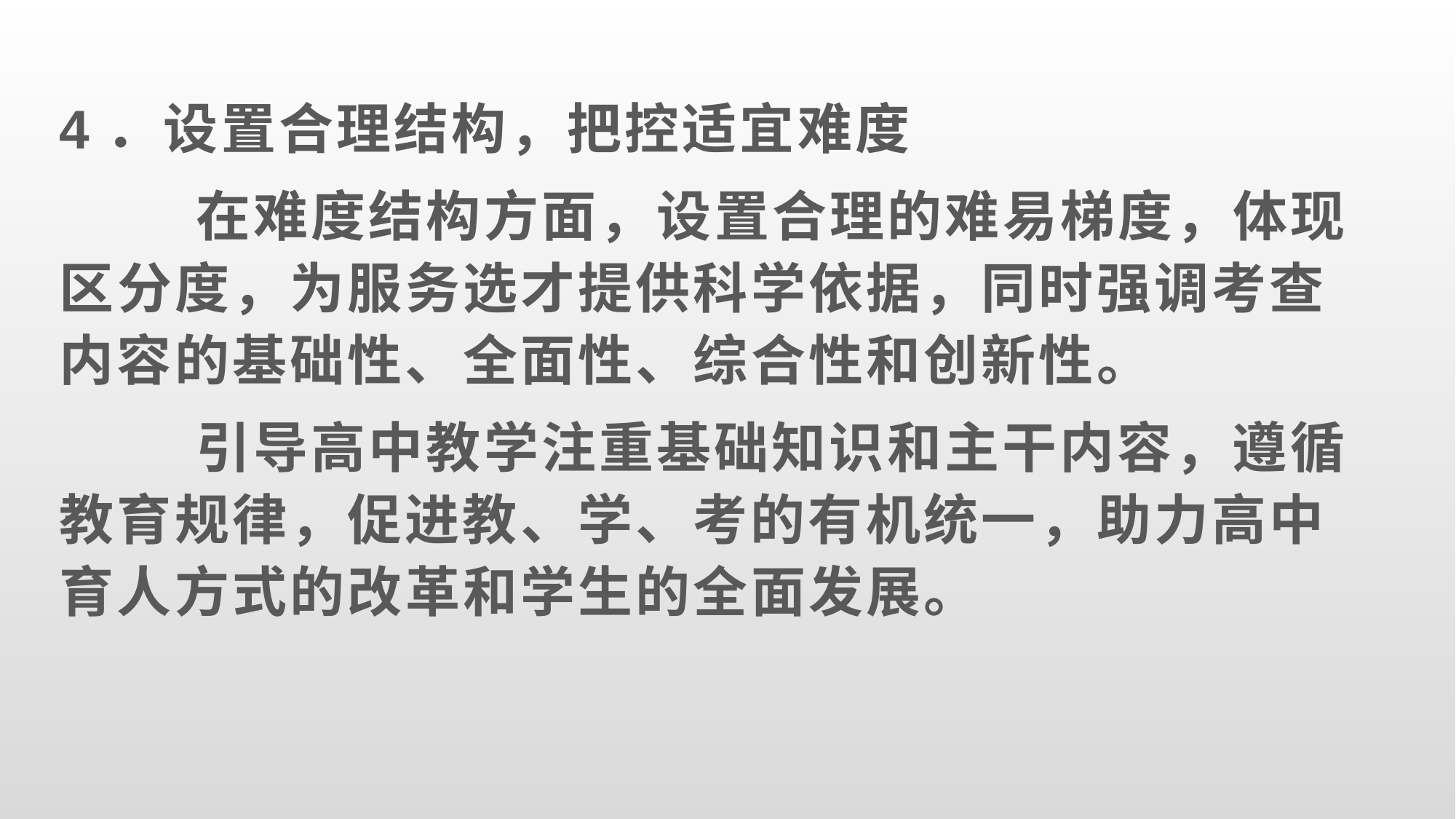

4．设置合理结构，把控适宜难度
        在难度结构方面，设置合理的难易梯度，体现区分度，为服务选才提供科学依据，同时强调考查内容的基础性、全面性、综合性和创新性。
        引导高中教学注重基础知识和主干内容，遵循教育规律，促进教、学、考的有机统一，助力高中育人方式的改革和学生的全面发展。